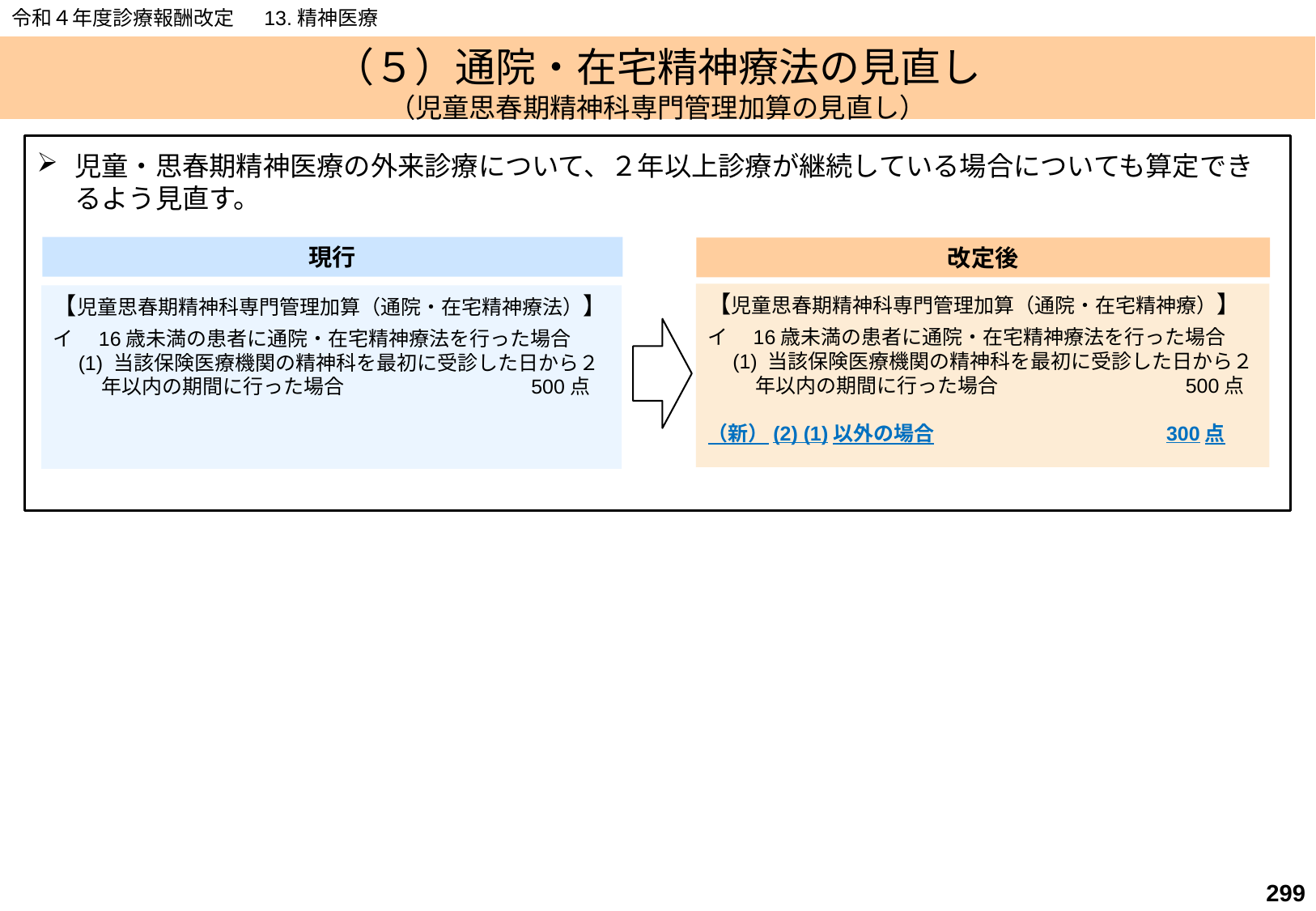

令和４年度診療報酬改定　 13.精神医療
# （５）通院・在宅精神療法の見直し （児童思春期精神科専門管理加算の見直し）

児童・思春期精神医療の外来診療について、２年以上診療が継続している場合についても算定できるよう見直す。
現行
改定後
【児童思春期精神科専門管理加算（通院・在宅精神療）】

イ　16歳未満の患者に通院・在宅精神療法を行った場合
　(1) 当該保険医療機関の精神科を最初に受診した日から２年以内の期間に行った場合　　　　　　　　　500点

（新）(2) (1)以外の場合　　　　　　　　　　　 300点
【児童思春期精神科専門管理加算（通院・在宅精神療法）】

イ　16歳未満の患者に通院・在宅精神療法を行った場合
　(1) 当該保険医療機関の精神科を最初に受診した日から２年以内の期間に行った場合　　　　　　　　　500点